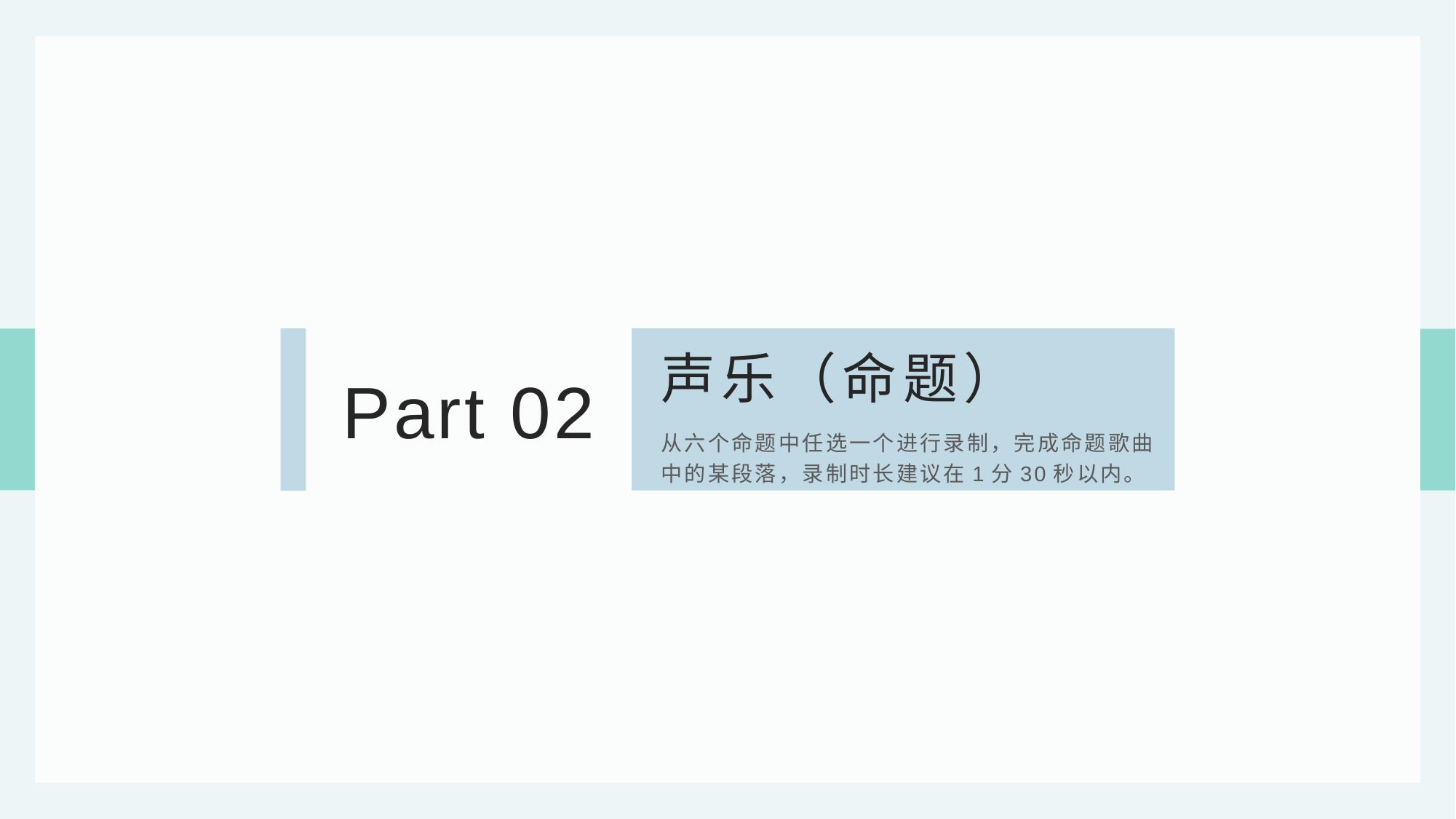

Part 02
声乐（命题）

从六个命题中任选一个进行录制，完成命题歌曲中的某段落，录制时长建议在1分30秒以内。